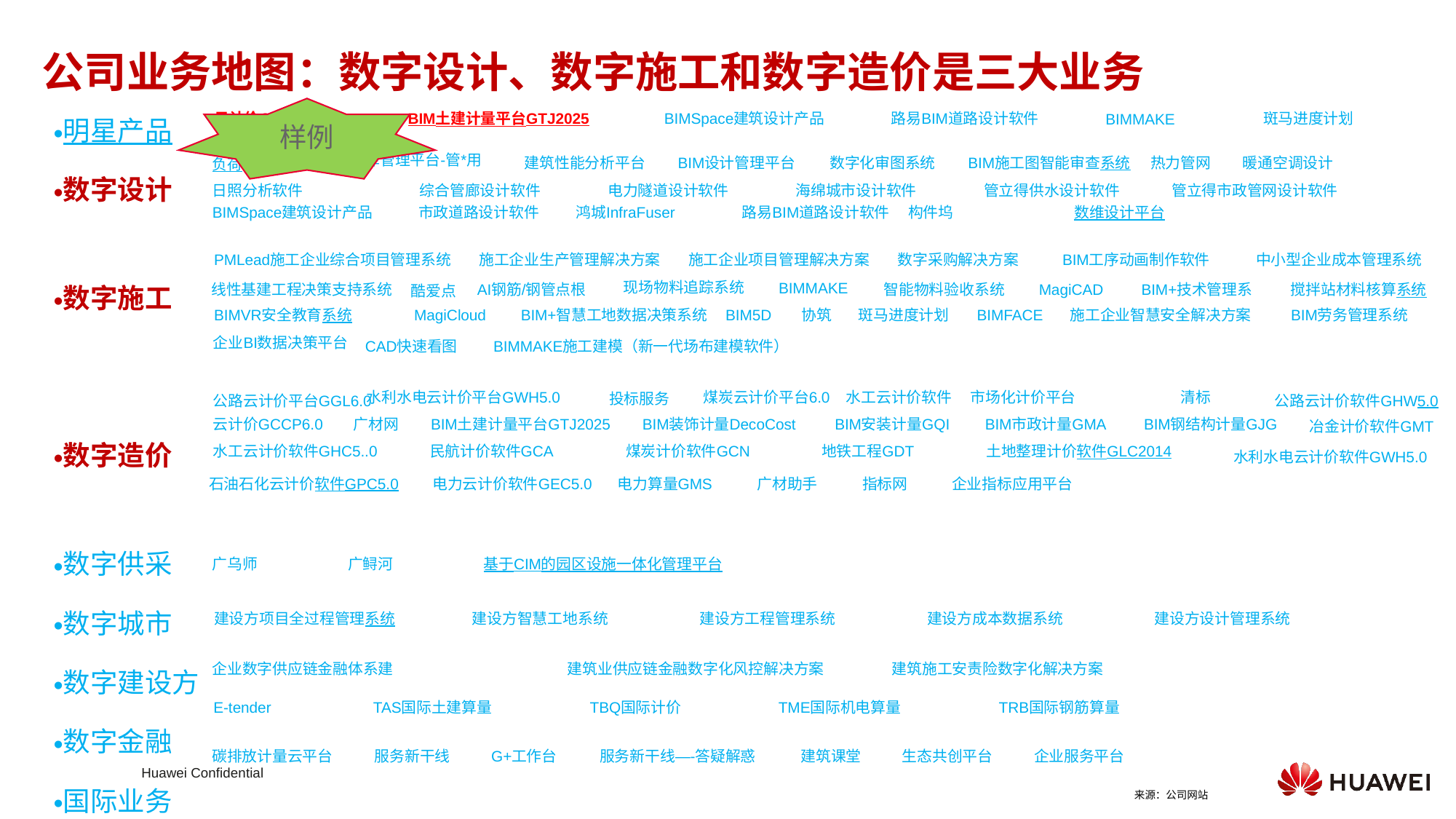

公司业务地图：数字设计、数字施工和数字造价是三大业务
明星产品
数字设计

数字施工

数字造价

数字供采
数字城市
数字建设方
数字金融
国际业务
服务产品
样例
云计价GCCP6.0
BIM土建计量平台GTJ2025
BIMSpace建筑设计产品
路易BIM道路设计软件
BIMMAKE
斑马进度计划
企业级族库管理平台-管*用
建筑性能分析平台
BIM设计管理平台
数字化审图系统
BIM施工图智能审查系统
热力管网
暖通空调设计
负荷计算
日照分析软件
综合管廊设计软件
电力隧道设计软件
海绵城市设计软件
管立得供水设计软件
管立得市政管网设计软件
BIMSpace建筑设计产品
市政道路设计软件
鸿城InfraFuser
路易BIM道路设计软件
构件坞
数维设计平台
PMLead施工企业综合项目管理系统
施工企业生产管理解决方案
施工企业项目管理解决方案
数字采购解决方案
BIM工序动画制作软件
中小型企业成本管理系统
现场物料追踪系统
BIMMAKE
线性基建工程决策支持系统
AI钢筋/钢管点根
智能物料验收系统
MagiCAD
BIM+技术管理系
搅拌站材料核算系统
酷爱点
BIMVR安全教育系统
MagiCloud
BIM+智慧工地数据决策系统
BIM5D
协筑
斑马进度计划
BIMFACE
施工企业智慧安全解决方案
BIM劳务管理系统
企业BI数据决策平台
CAD快速看图
BIMMAKE施工建模（新一代场布建模软件）
水利水电云计价平台GWH5.0
煤炭云计价平台6.0
水工云计价软件
市场化计价平台
清标
投标服务
公路云计价软件GHW5.0
公路云计价平台GGL6.0
BIM土建计量平台GTJ2025
云计价GCCP6.0
广材网
BIM装饰计量DecoCost
BIM安装计量GQI
BIM市政计量GMA
BIM钢结构计量GJG
冶金计价软件GMT
水工云计价软件GHC5..0
民航计价软件GCA
煤炭计价软件GCN
地铁工程GDT
土地整理计价软件GLC2014
水利水电云计价软件GWH5.0
石油石化云计价软件GPC5.0
电力云计价软件GEC5.0
电力算量GMS
广材助手
指标网
企业指标应用平台
广乌师
广鲟河
基于CIM的园区设施一体化管理平台
建设方项目全过程管理系统
建设方智慧工地系统
建设方工程管理系统
建设方成本数据系统
建设方设计管理系统
企业数字供应链金融体系建
建筑业供应链金融数字化风控解决方案
建筑施工安责险数字化解决方案
E-tender
TAS国际土建算量
TBQ国际计价
TME国际机电算量
TRB国际钢筋算量
碳排放计量云平台
服务新干线
G+工作台
服务新干线—-答疑解惑
建筑课堂
生态共创平台
企业服务平台
来源：公司网站